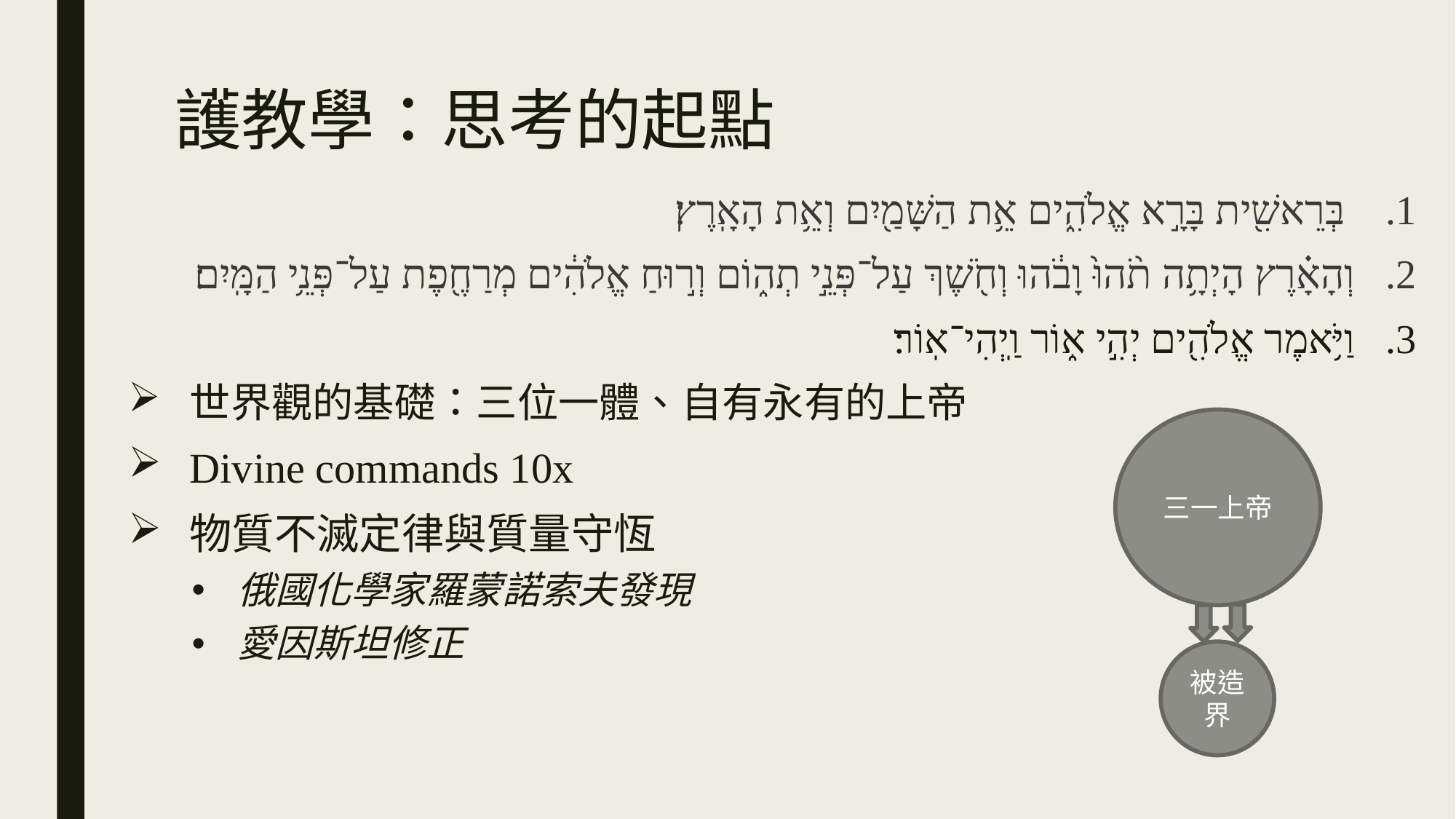

# 護教學：思考的起點
 בְּרֵאשִׁ֖ית בָּרָ֣א אֱלֹהִ֑ים אֵ֥ת הַשָּׁמַ֖יִם וְאֵ֥ת הָאָֽרֶץ׃
וְהָאָ֗רֶץ הָיְתָ֥ה תֹ֨הוּ֙ וָבֹ֔הוּ וְחֹ֖שֶׁךְ עַל־פְּנֵ֣י תְה֑וֹם וְר֣וּחַ אֱלֹהִ֔ים מְרַחֶ֖פֶת עַל־פְּנֵ֥י הַמָּֽיִם׃
וַיֹּ֥אמֶר אֱלֹהִ֖ים יְהִ֣י א֑וֹר וַֽיְהִי־אֽוֹר׃
世界觀的基礎：三位一體、自有永有的上帝
Divine commands 10x
物質不滅定律與質量守恆
俄國化學家羅蒙諾索夫發現
愛因斯坦修正

三一上帝

被造界